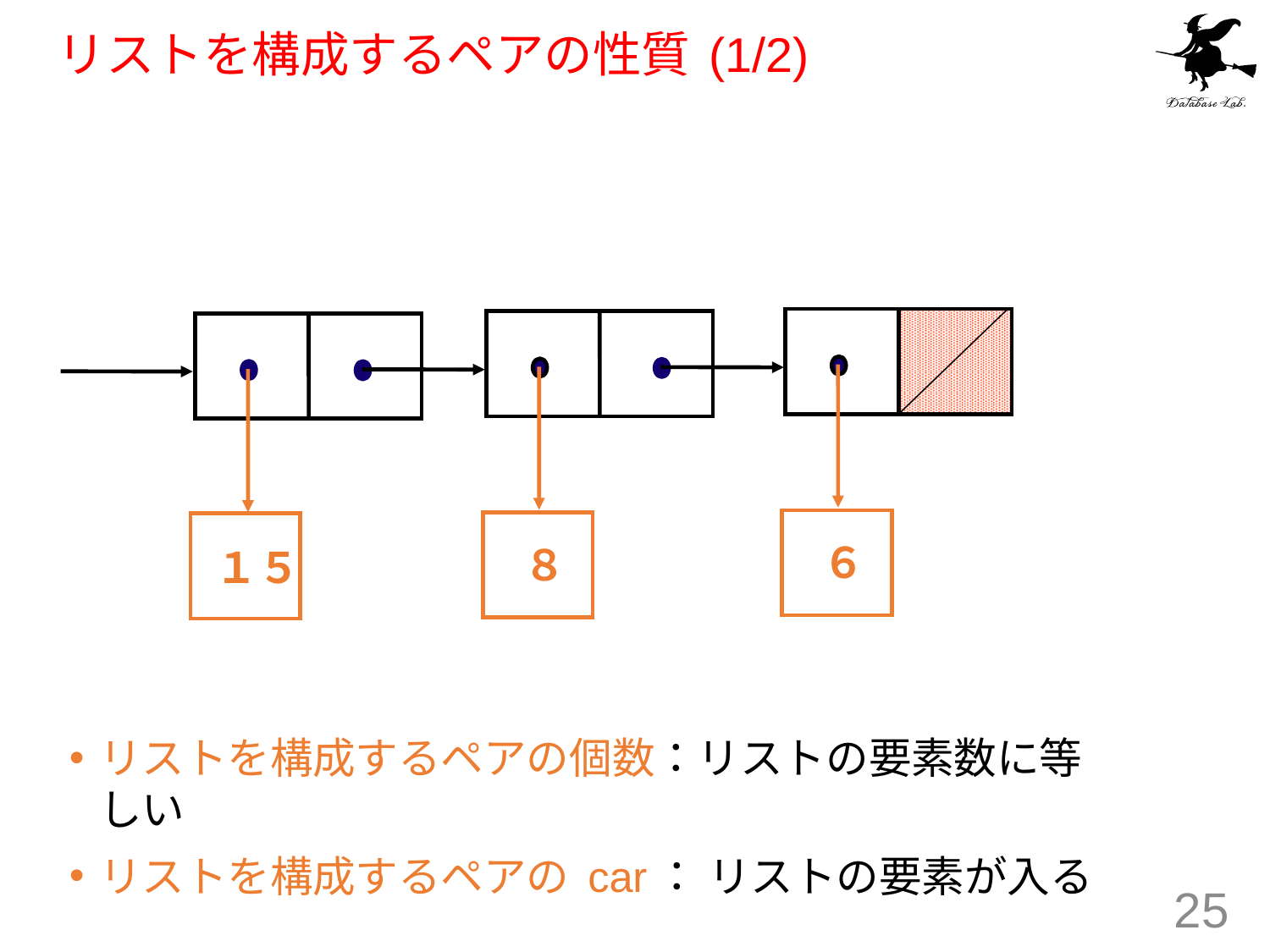

# リストを構成するペアの性質 (1/2)

６
８
１５

リストを構成するペアの個数：リストの要素数に等しい
リストを構成するペアの car： リストの要素が入る
25